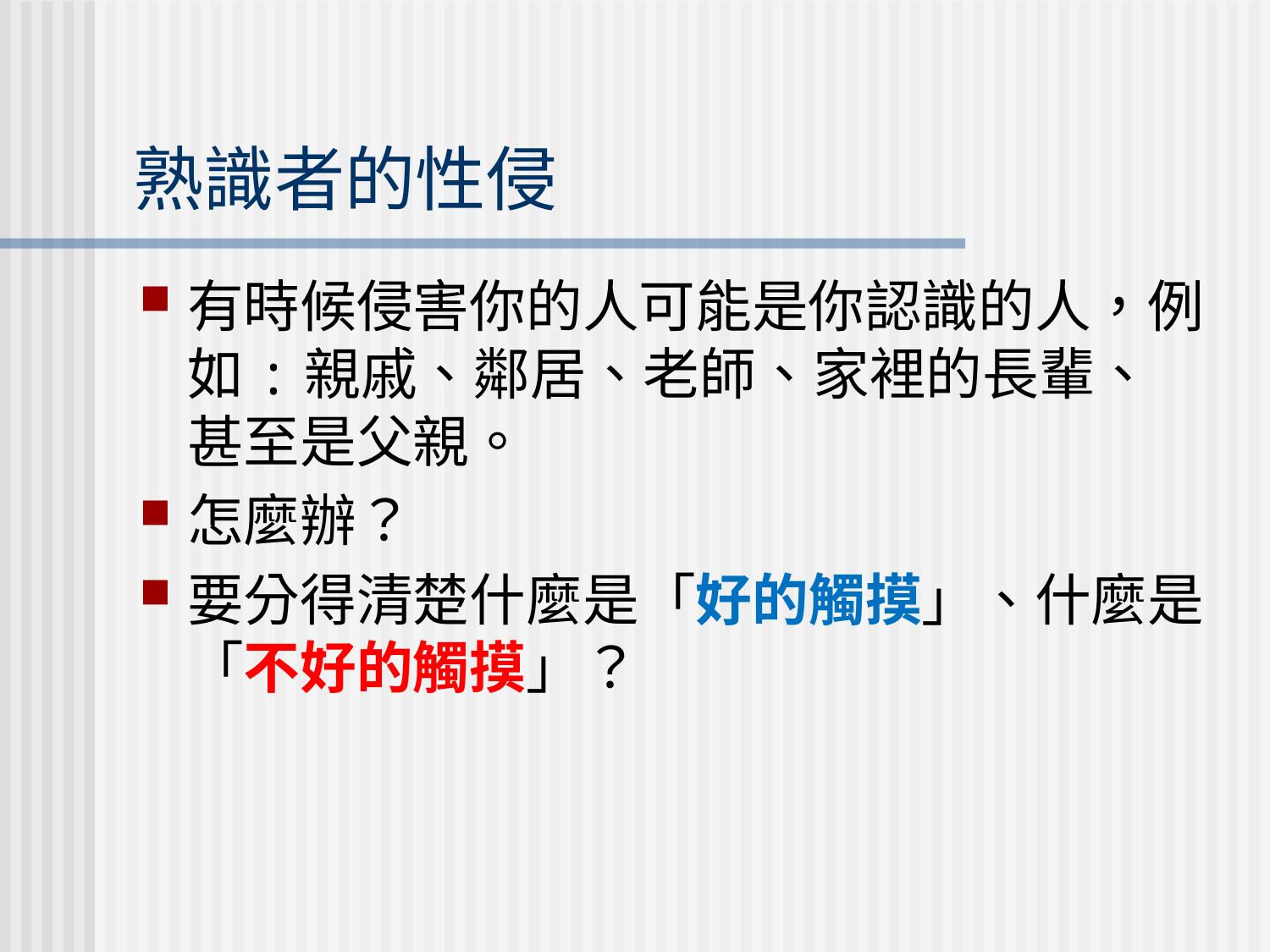

# 熟識者的性侵
有時候侵害你的人可能是你認識的人，例如:親戚、鄰居、老師、家裡的長輩、
甚至是父親。
怎麼辦？
要分得清楚什麼是「好的觸摸」、什麼是「不好的觸摸」？